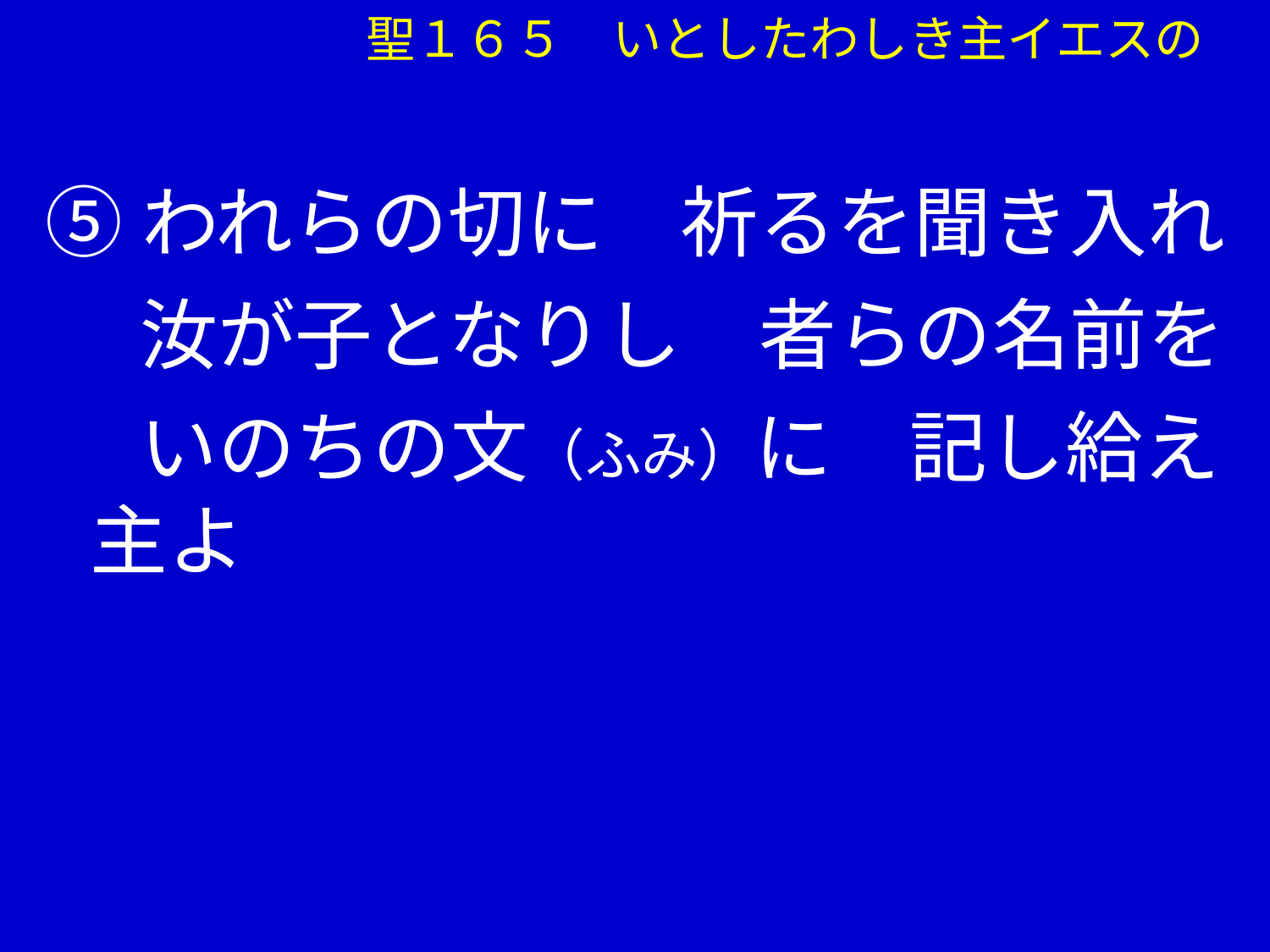

聖１６５　いとしたわしき主イエスの

⑤われらの切に　祈るを聞き入れ
　 汝が子となりし　者らの名前を
　 いのちの文（ふみ）に　記し給え主よ